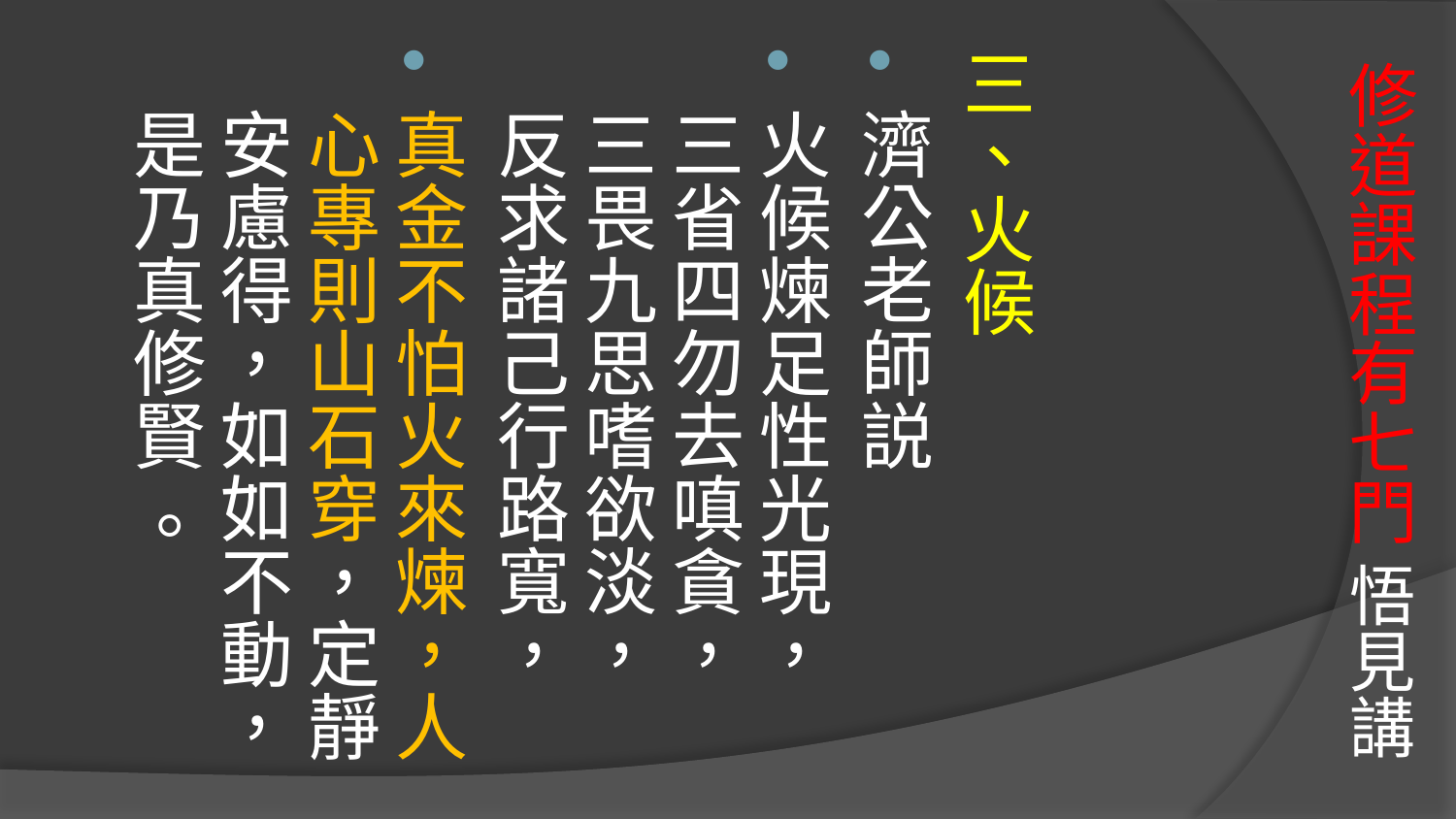

三、火候
濟公老師説
火候煉足性光現，    三省四勿去嗔貪，   三畏九思嗜欲淡，   反求諸己行路寬，
真金不怕火來煉，人心專則山石穿，定靜安慮得，如如不動，是乃真修賢 。
# 修道課程有七門 悟見講